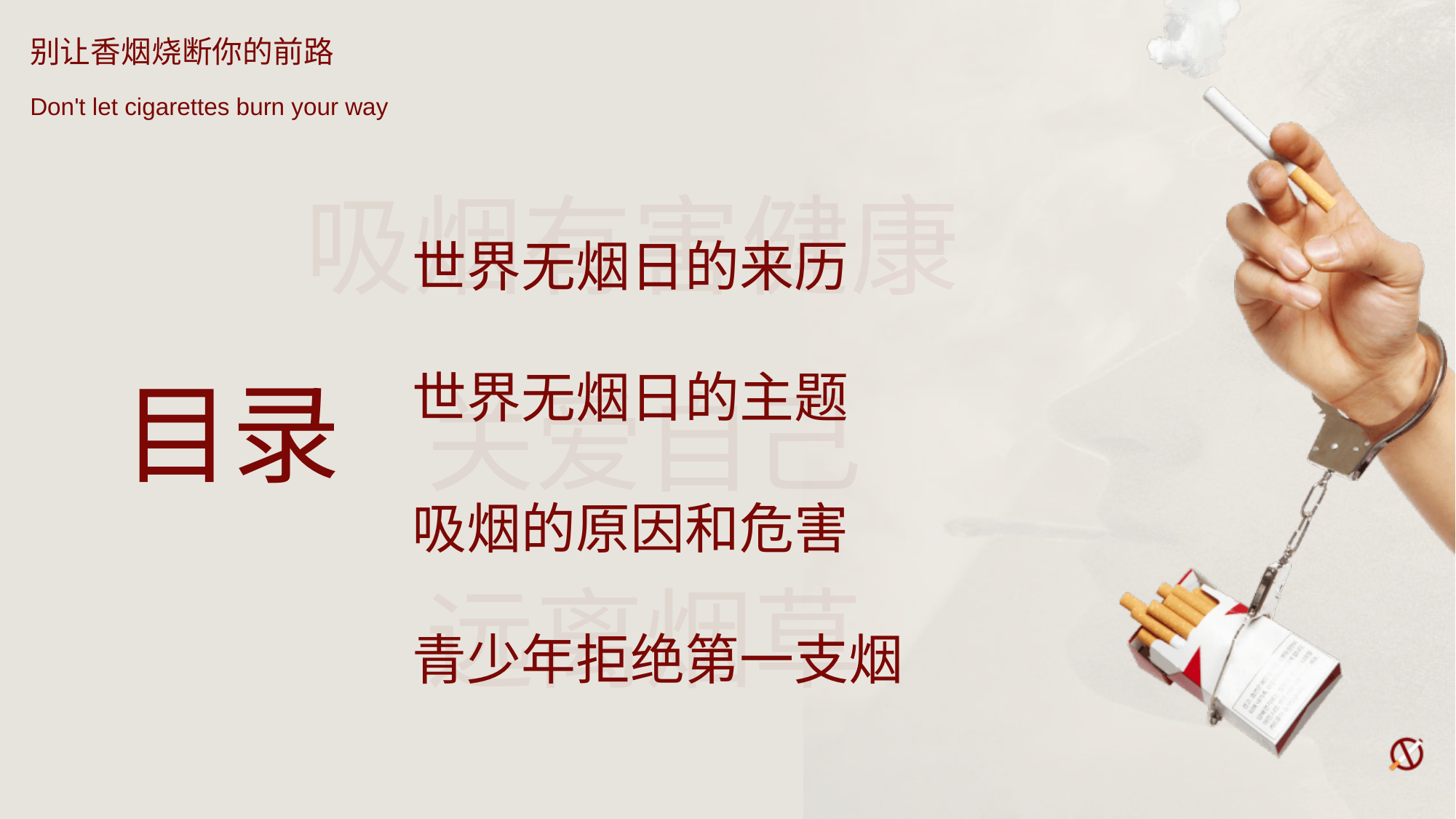

别让香烟烧断你的前路
Don't let cigarettes burn your way
世界无烟日的来历
世界无烟日的主题
吸烟的原因和危害
青少年拒绝第一支烟
目录